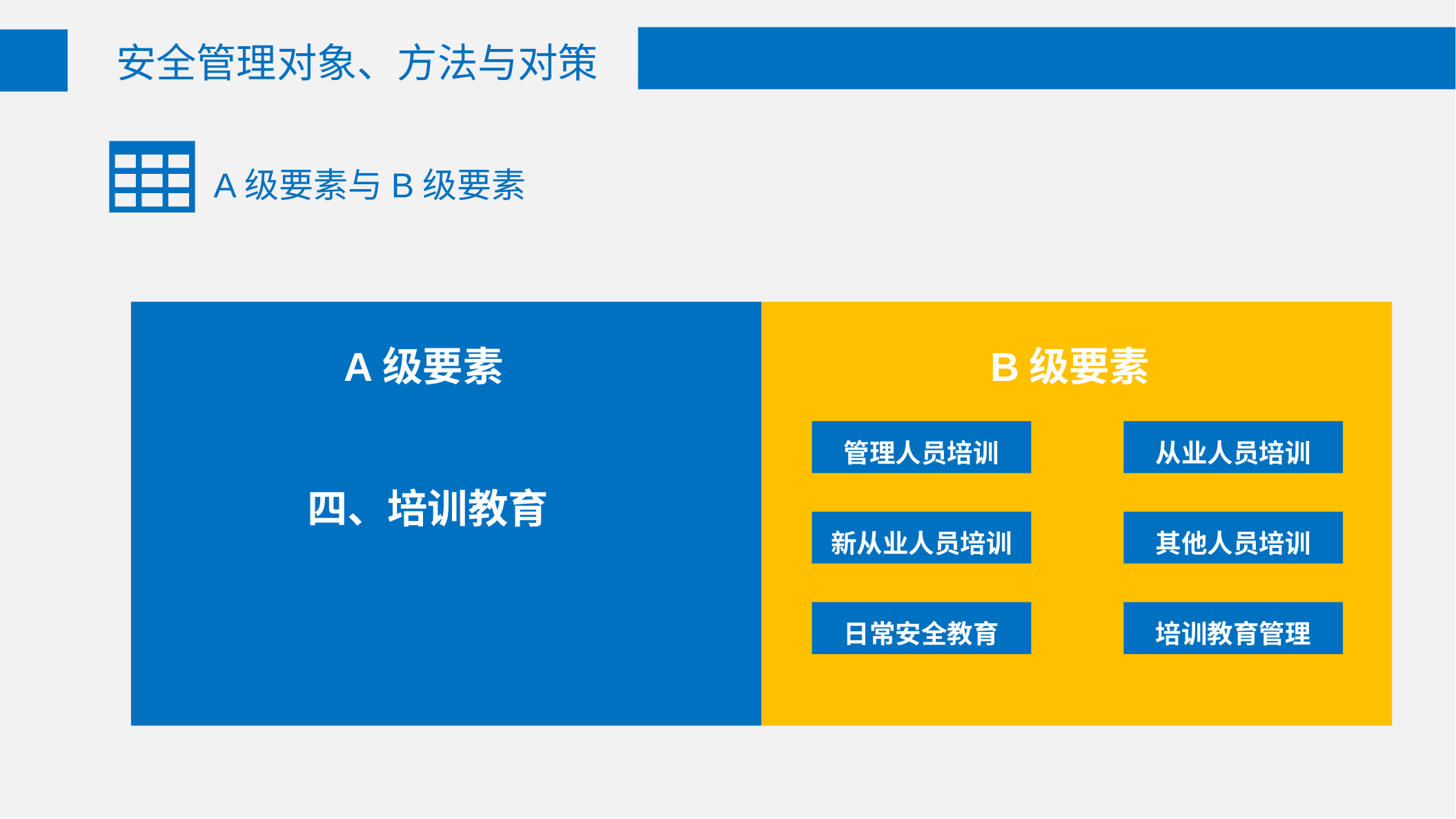

安全管理对象、方法与对策

A级要素与B级要素

A级要素
B级要素
管理人员培训
从业人员培训
四、培训教育
新从业人员培训
其他人员培训
日常安全教育
培训教育管理